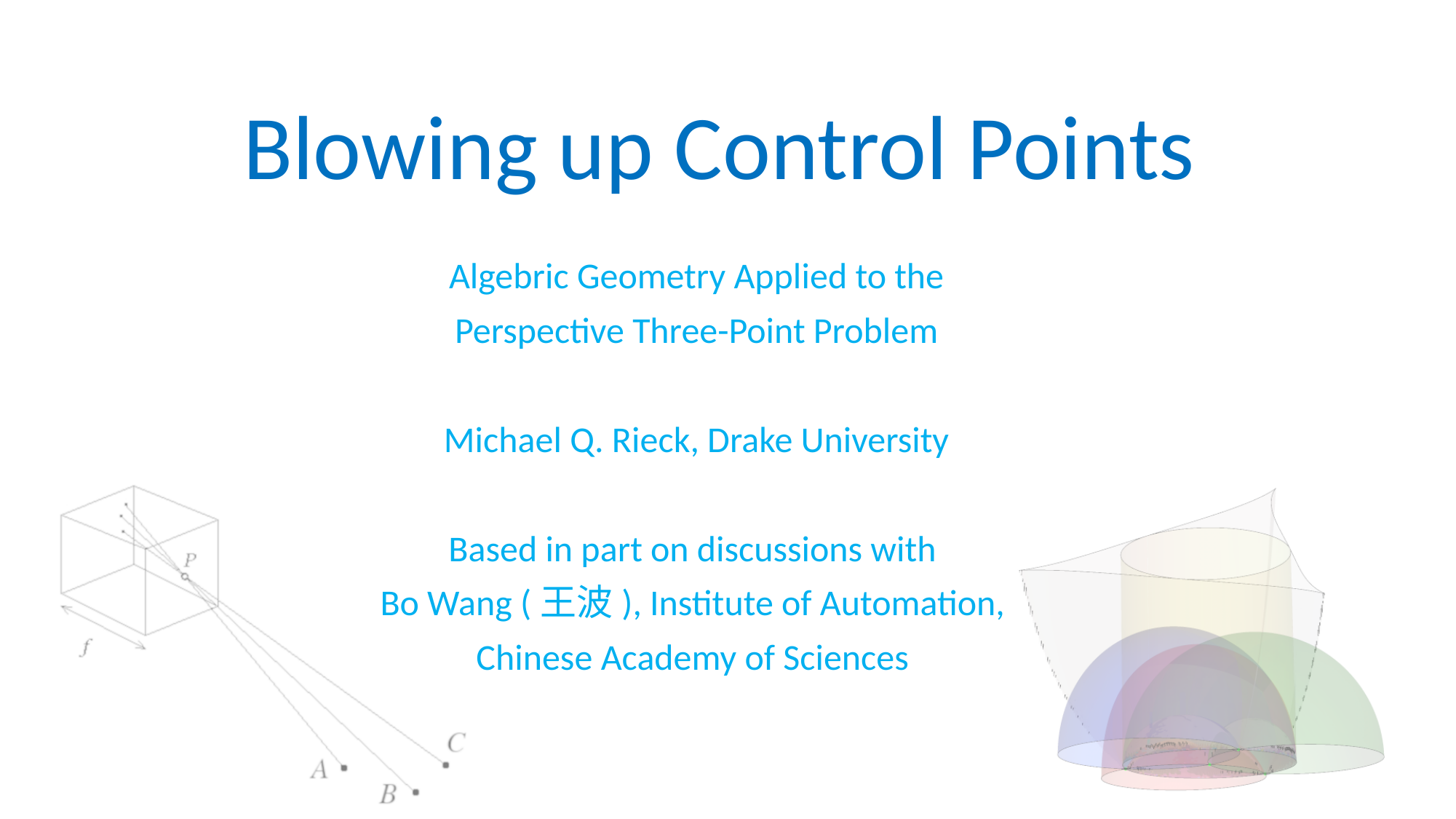

# Blowing up Control Points
Algebric Geometry Applied to the
Perspective Three-Point Problem

Michael Q. Rieck, Drake University

Based in part on discussions with
Bo Wang (王波), Institute of Automation,
Chinese Academy of Sciences